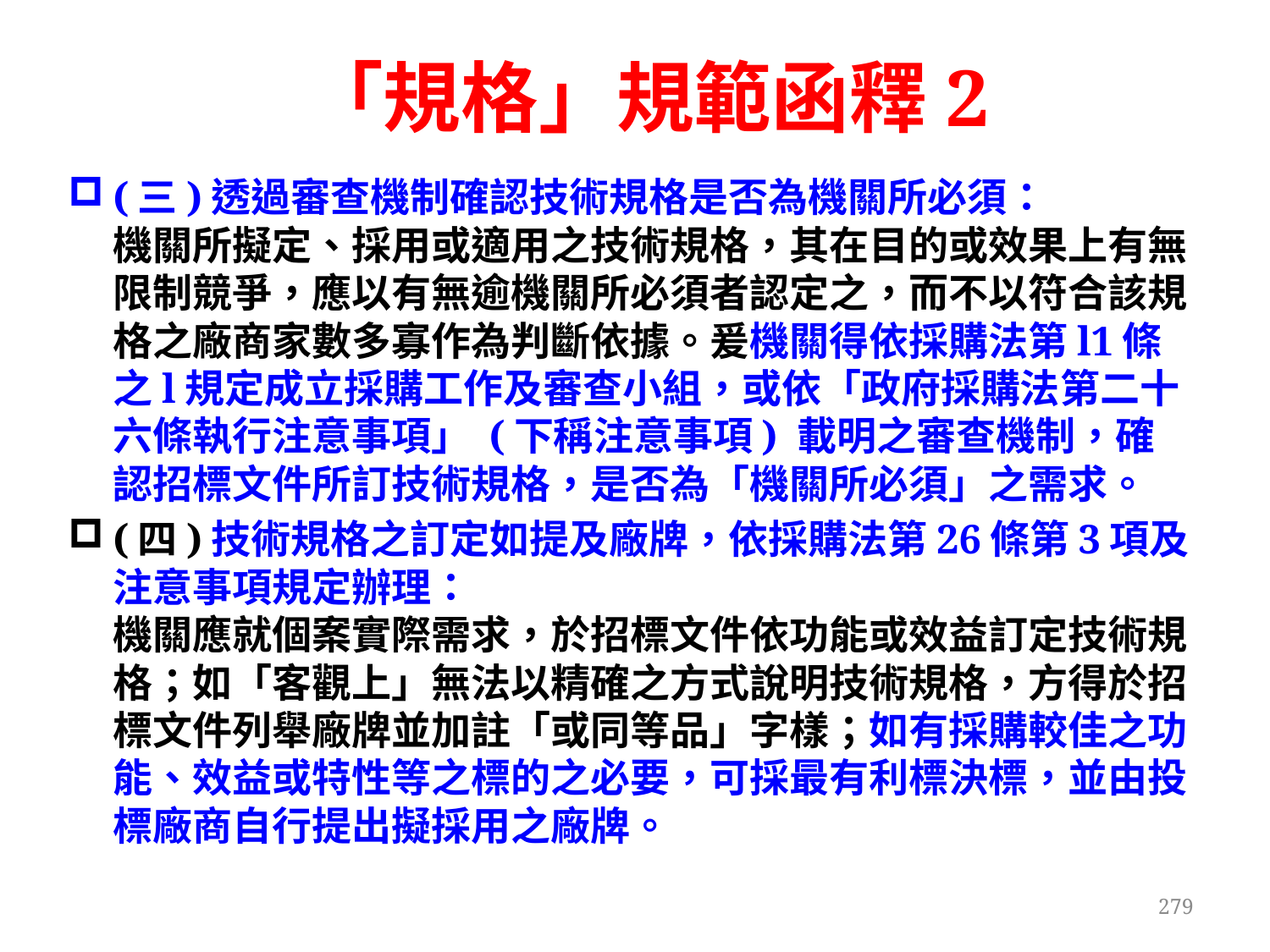

# 「規格」規範函釋2
(三)透過審查機制確認技術規格是否為機關所必須：
機關所擬定、採用或適用之技術規格，其在目的或效果上有無限制競爭，應以有無逾機關所必須者認定之，而不以符合該規格之廠商家數多寡作為判斷依據。爰機關得依採購法第l1條之l規定成立採購工作及審查小組，或依「政府採購法第二十六條執行注意事項」 (下稱注意事項) 載明之審查機制，確認招標文件所訂技術規格，是否為「機關所必須」之需求。
(四)技術規格之訂定如提及廠牌，依採購法第26條第3項及注意事項規定辦理：
機關應就個案實際需求，於招標文件依功能或效益訂定技術規格；如「客觀上」無法以精確之方式說明技術規格，方得於招標文件列舉廠牌並加註「或同等品」字樣；如有採購較佳之功能、效益或特性等之標的之必要，可採最有利標決標，並由投標廠商自行提出擬採用之廠牌。
279